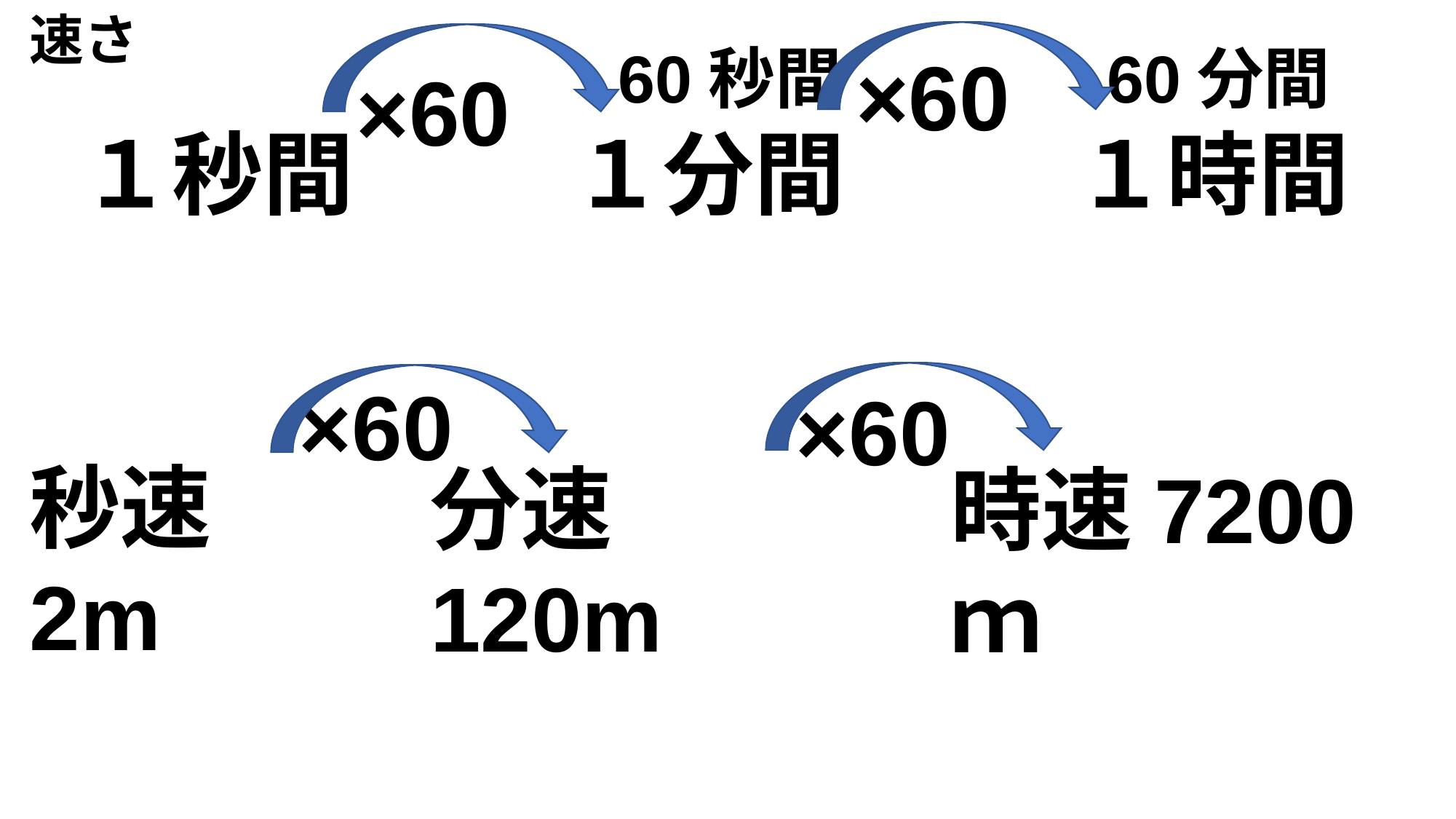

速さ

60分間
60秒間
×60
×60
１時間
１分間
１秒間

×60

×60
秒速2m
分速120m
時速7200ｍ